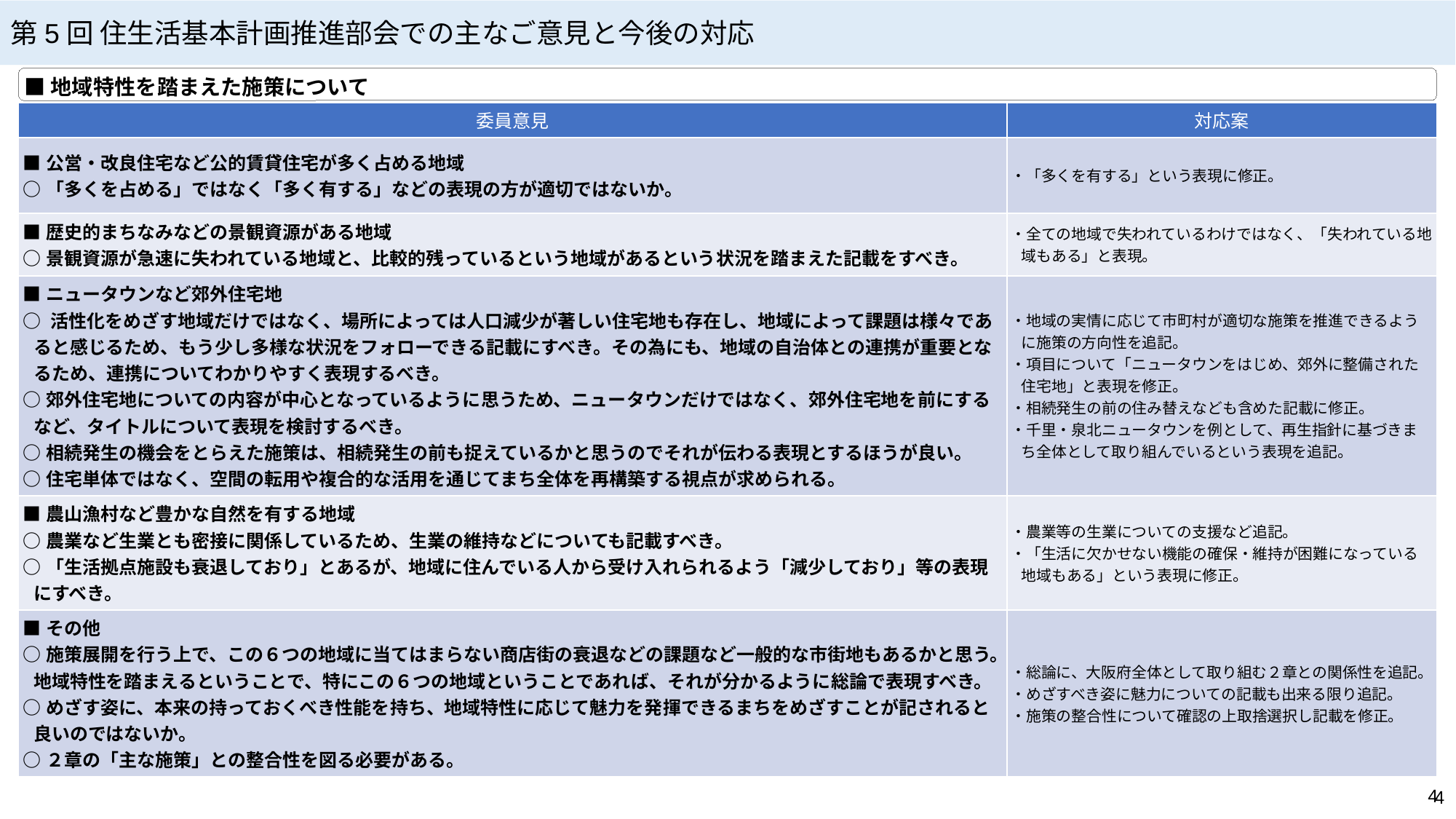

第5回 住生活基本計画推進部会での主なご意見と今後の対応
■地域特性を踏まえた施策について
| 委員意見 | 対応案 |
| --- | --- |
| ■公営・改良住宅など公的賃貸住宅が多く占める地域 ○「多くを占める」ではなく「多く有する」などの表現の方が適切ではないか。 | ・「多くを有する」という表現に修正。 |
| ■歴史的まちなみなどの景観資源がある地域 ○景観資源が急速に失われている地域と、比較的残っているという地域があるという状況を踏まえた記載をすべき。 | ・全ての地域で失われているわけではなく、「失われている地域もある」と表現。 |
| ■ニュータウンなど郊外住宅地 ○ 活性化をめざす地域だけではなく、場所によっては人口減少が著しい住宅地も存在し、地域によって課題は様々であると感じるため、もう少し多様な状況をフォローできる記載にすべき。その為にも、地域の自治体との連携が重要となるため、連携についてわかりやすく表現するべき。 ○郊外住宅地についての内容が中心となっているように思うため、ニュータウンだけではなく、郊外住宅地を前にするなど、タイトルについて表現を検討するべき。 ○相続発生の機会をとらえた施策は、相続発生の前も捉えているかと思うのでそれが伝わる表現とするほうが良い。 ○住宅単体ではなく、空間の転用や複合的な活用を通じてまち全体を再構築する視点が求められる。 | ・地域の実情に応じて市町村が適切な施策を推進できるように施策の方向性を追記。 ・項目について「ニュータウンをはじめ、郊外に整備された住宅地」と表現を修正。 ・相続発生の前の住み替えなども含めた記載に修正。 ・千里・泉北ニュータウンを例として、再生指針に基づきまち全体として取り組んでいるという表現を追記。 |
| ■農山漁村など豊かな自然を有する地域 ○農業など生業とも密接に関係しているため、生業の維持などについても記載すべき。 ○「生活拠点施設も衰退しており」とあるが、地域に住んでいる人から受け入れられるよう「減少しており」等の表現にすべき。 | ・農業等の生業についての支援など追記。 ・「生活に欠かせない機能の確保・維持が困難になっている地域もある」という表現に修正。 |
| ■その他 ○施策展開を行う上で、この６つの地域に当てはまらない商店街の衰退などの課題など一般的な市街地もあるかと思う。地域特性を踏まえるということで、特にこの６つの地域ということであれば、それが分かるように総論で表現すべき。 ○めざす姿に、本来の持っておくべき性能を持ち、地域特性に応じて魅力を発揮できるまちをめざすことが記されると良いのではないか。 ○２章の「主な施策」との整合性を図る必要がある。 | ・総論に、大阪府全体として取り組む２章との関係性を追記。 ・めざすべき姿に魅力についての記載も出来る限り追記。 ・施策の整合性について確認の上取捨選択し記載を修正。 |
4
4